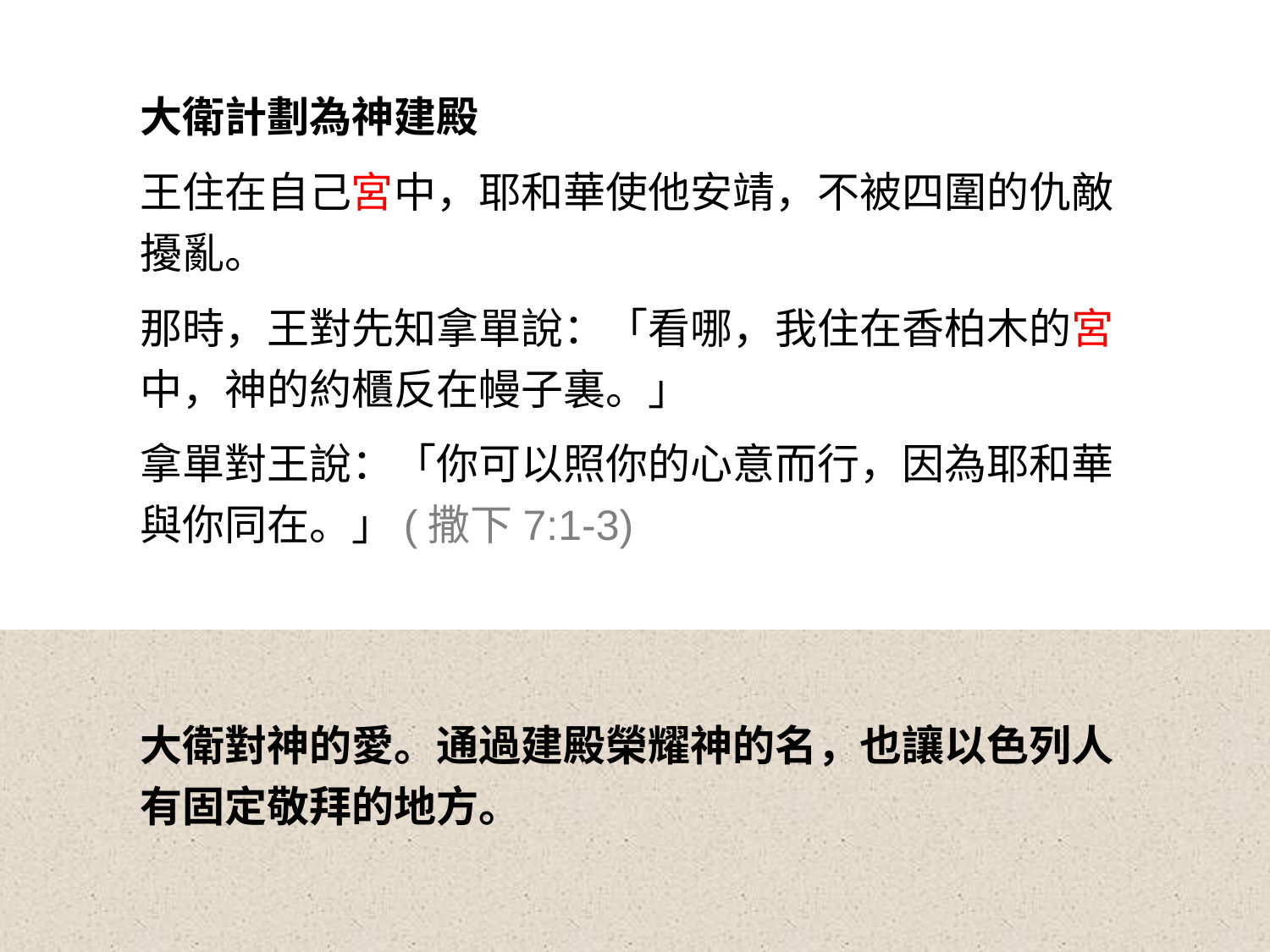

大衛計劃為神建殿
王住在自己宮中，耶和華使他安靖，不被四圍的仇敵擾亂。
那時，王對先知拿單說：「看哪，我住在香柏木的宮中，神的約櫃反在幔子裏。」
拿單對王說：「你可以照你的心意而行，因為耶和華與你同在。」(撒下7:1-3)

大衛對神的愛。通過建殿榮耀神的名，也讓以色列人有固定敬拜的地方。